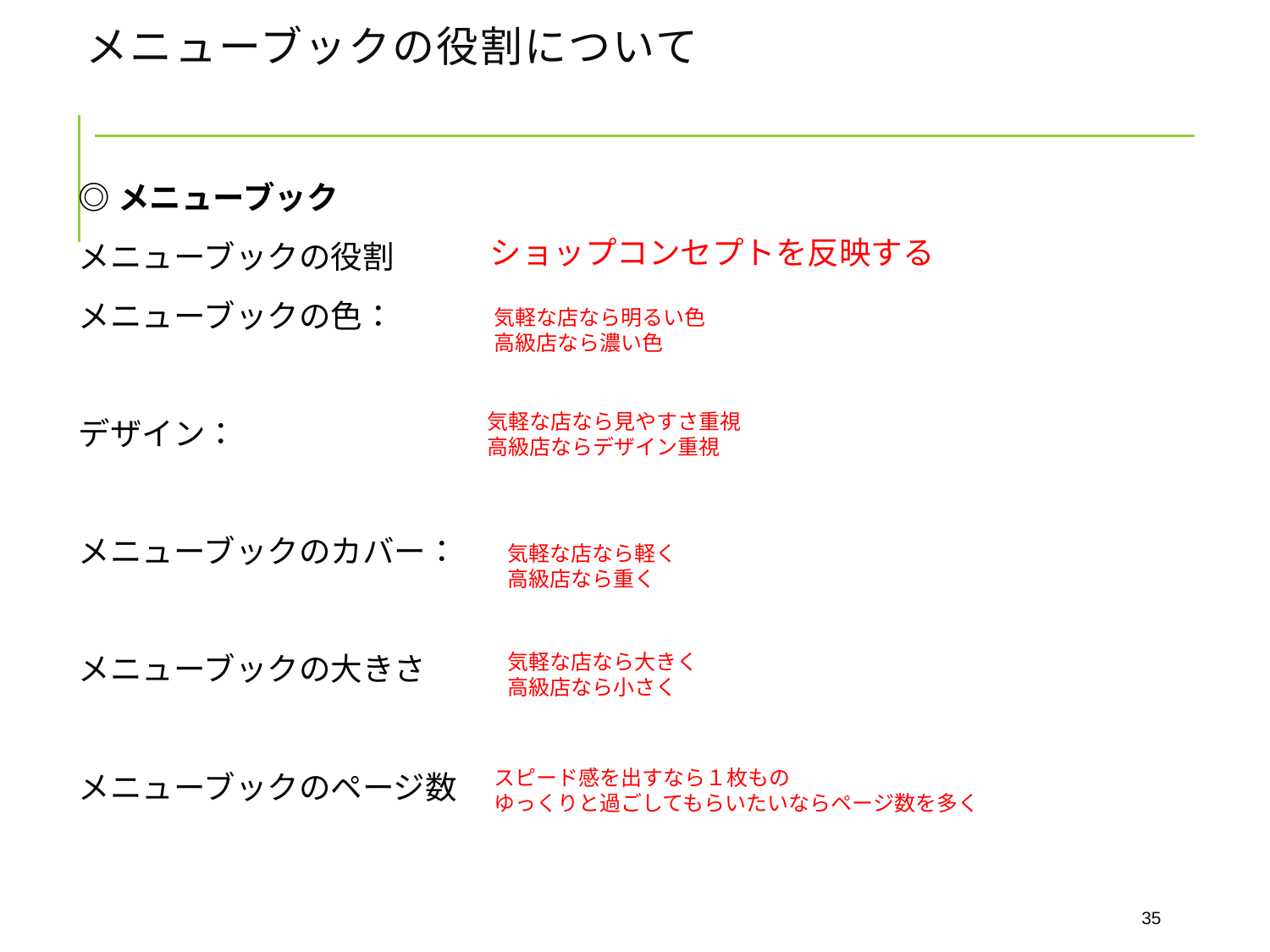

# メニューブックの役割について
◎メニューブック
メニューブックの役割
メニューブックの色：

デザイン：

メニューブックのカバー：

メニューブックの大きさ

メニューブックのページ数
ショップコンセプトを反映する
気軽な店なら明るい色
高級店なら濃い色
気軽な店なら見やすさ重視
高級店ならデザイン重視
気軽な店なら軽く
高級店なら重く
気軽な店なら大きく
高級店なら小さく
スピード感を出すなら１枚もの
ゆっくりと過ごしてもらいたいならページ数を多く
35